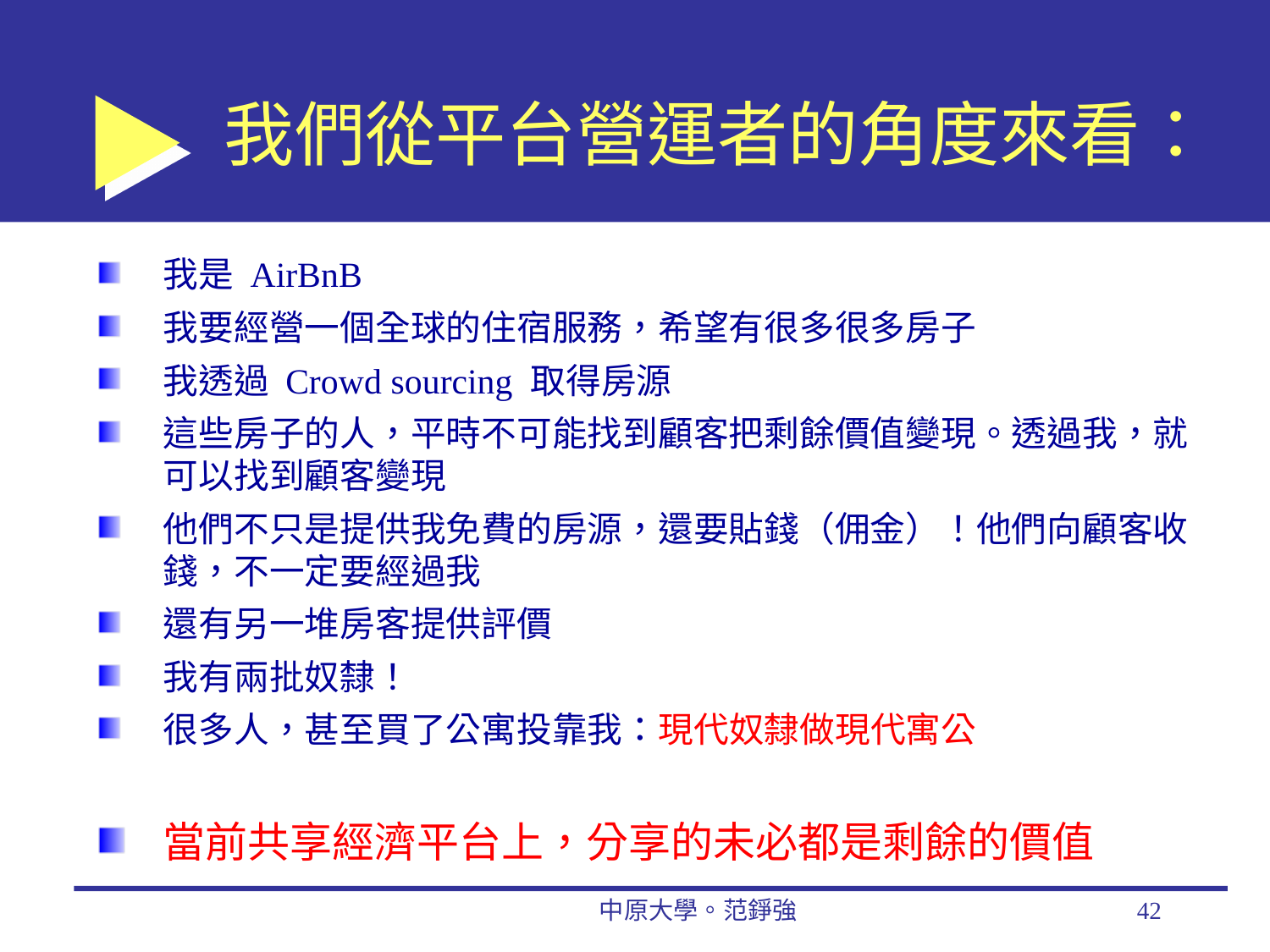

# 我們從平台營運者的角度來看：
我是 AirBnB
我要經營一個全球的住宿服務，希望有很多很多房子
我透過 Crowd sourcing 取得房源
這些房子的人，平時不可能找到顧客把剩餘價值變現。透過我，就可以找到顧客變現
他們不只是提供我免費的房源，還要貼錢（佣金）！他們向顧客收錢，不一定要經過我
還有另一堆房客提供評價
我有兩批奴隸！
很多人，甚至買了公寓投靠我：現代奴隸做現代寓公

當前共享經濟平台上，分享的未必都是剩餘的價值
中原大學。范錚強
42